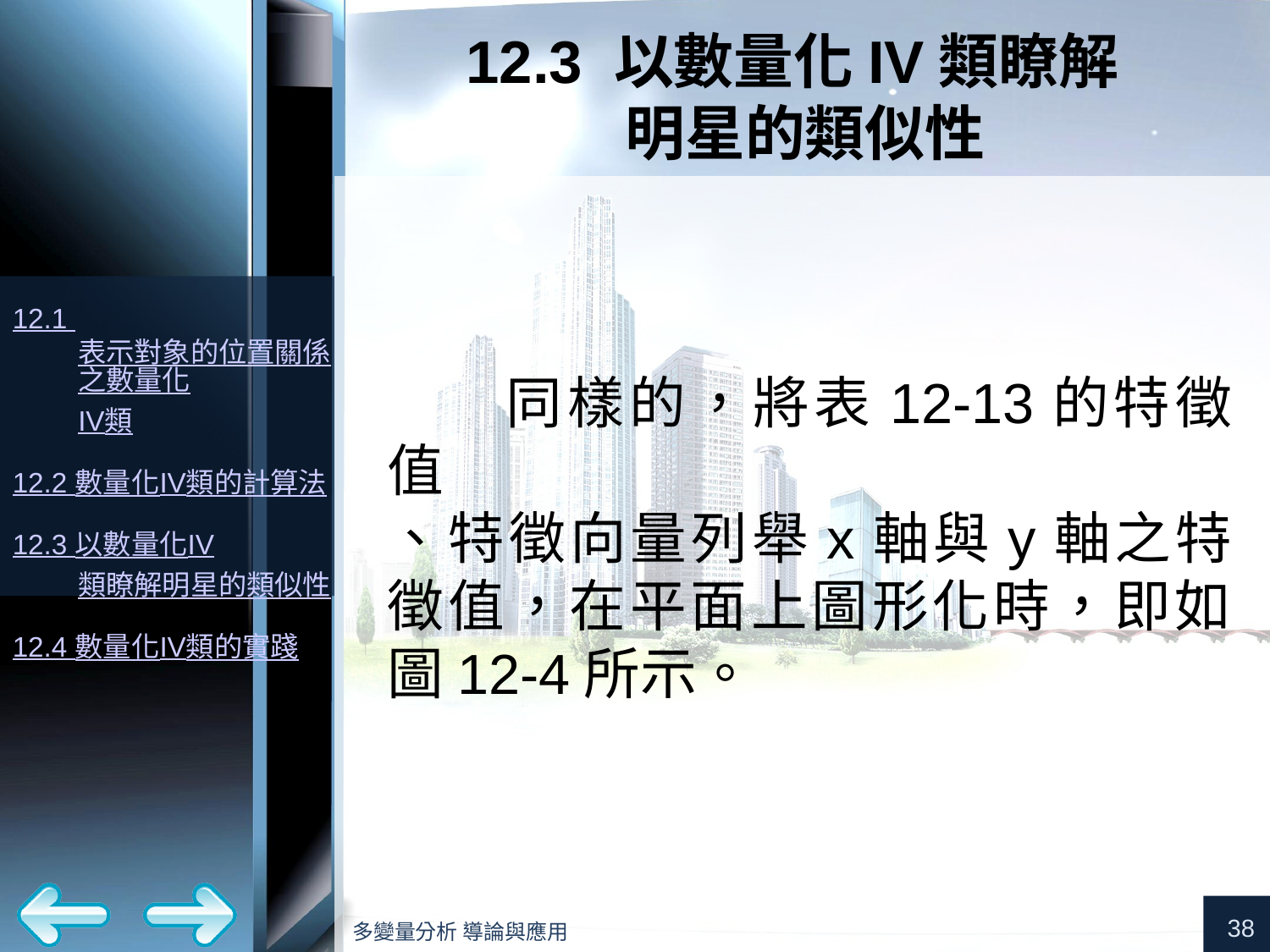

# 12.3 以數量化IV類瞭解 明星的類似性
同樣的，將表12-13的特徵值
、特徵向量列舉x軸與y軸之特徵值，在平面上圖形化時，即如圖12-4所示。
38
多變量分析 導論與應用